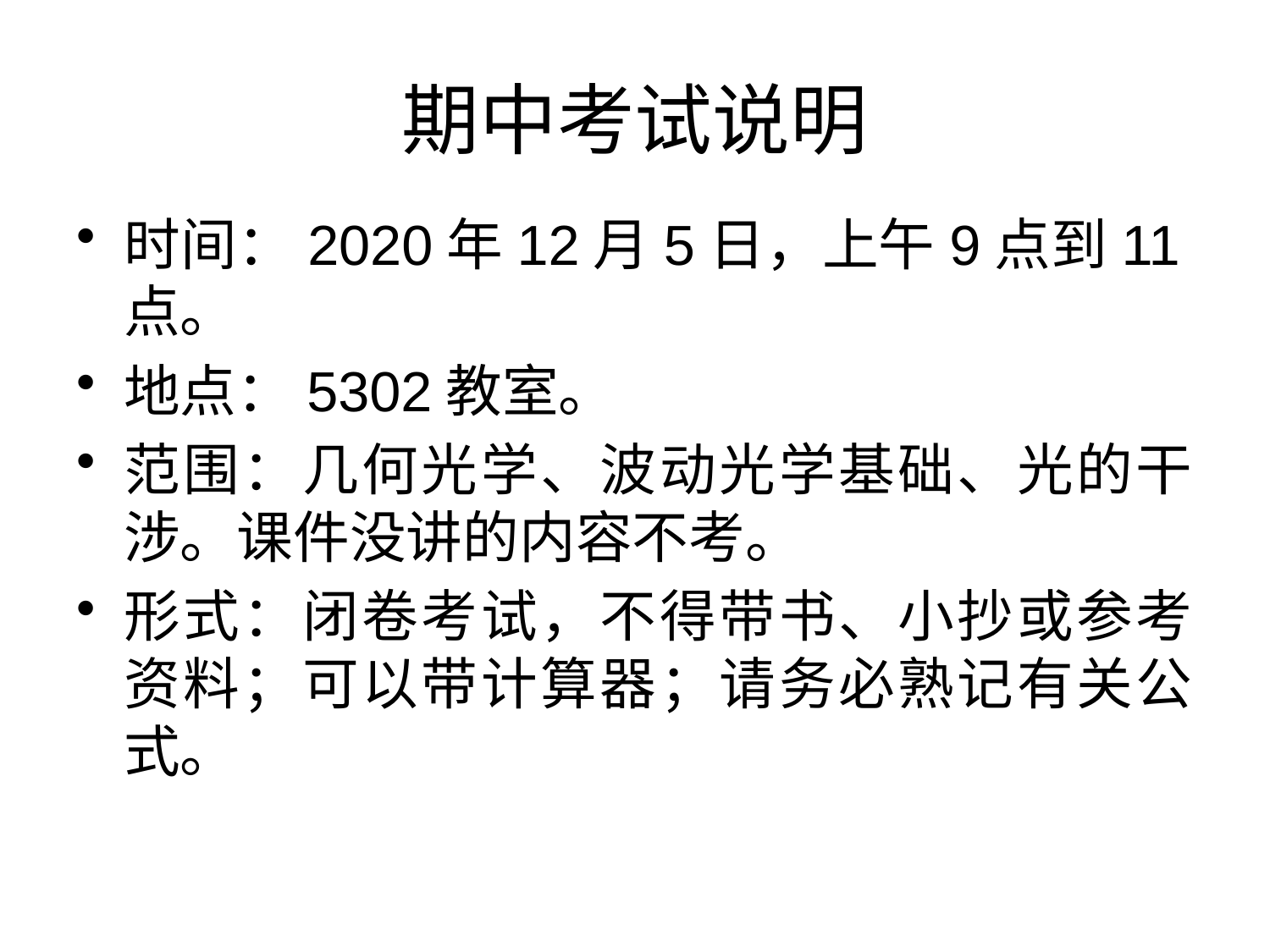

# 期中考试说明
时间：2020年12月5日，上午9点到11点。
地点：5302教室。
范围：几何光学、波动光学基础、光的干涉。课件没讲的内容不考。
形式：闭卷考试，不得带书、小抄或参考资料；可以带计算器；请务必熟记有关公式。